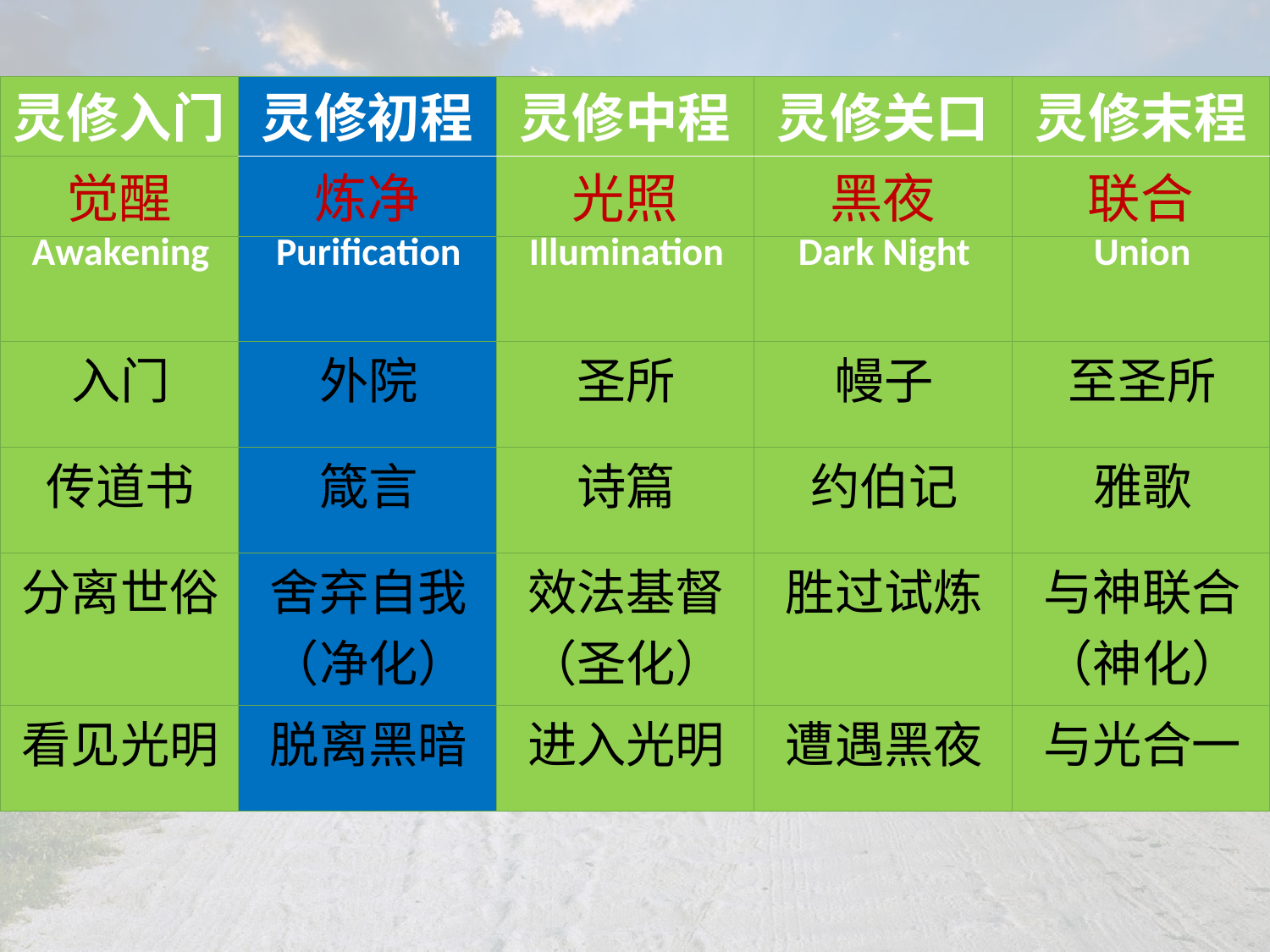

#
| 灵修入门 | 灵修初程 | 灵修中程 | 灵修关口 | 灵修末程 |
| --- | --- | --- | --- | --- |
| 觉醒 | 炼净 | 光照 | 黑夜 | 联合 |
| Awakening | Purification | Illumination | Dark Night | Union |
| 入门 | 外院 | 圣所 | 幔子 | 至圣所 |
| 传道书 | 箴言 | 诗篇 | 约伯记 | 雅歌 |
| 分离世俗 | 舍弃自我 （净化） | 效法基督 （圣化） | 胜过试炼 | 与神联合 （神化） |
| 看见光明 | 脱离黑暗 | 进入光明 | 遭遇黑夜 | 与光合一 |